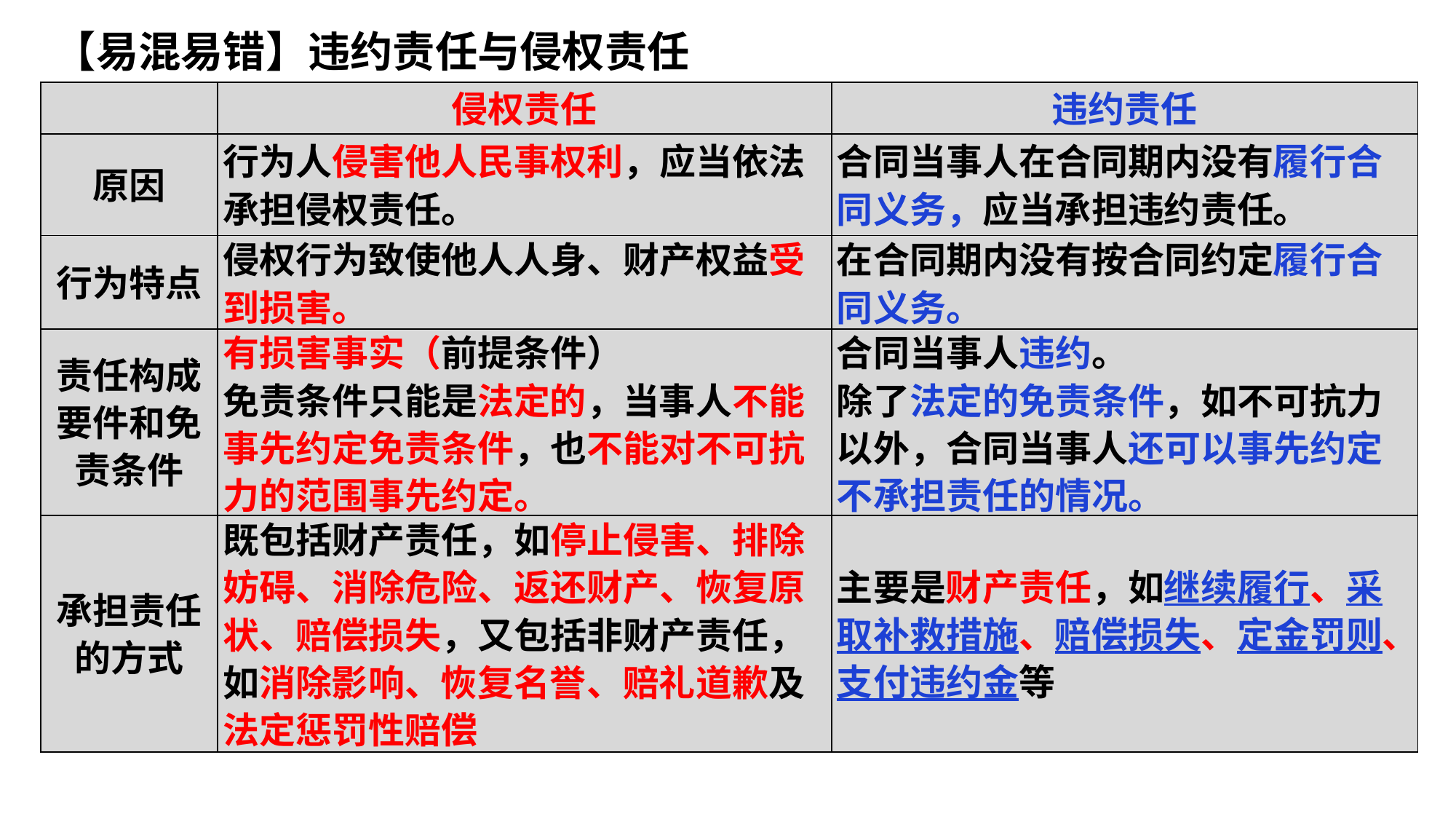

【易混易错】违约责任与侵权责任
|  | 侵权责任 | 违约责任 |
| --- | --- | --- |
| 原因 | 行为人侵害他人民事权利，应当依法承担侵权责任。 | 合同当事人在合同期内没有履行合同义务，应当承担违约责任。 |
| 行为特点 | 侵权行为致使他人人身、财产权益受到损害。 | 在合同期内没有按合同约定履行合同义务。 |
| 责任构成要件和免责条件 | 有损害事实（前提条件） 免责条件只能是法定的，当事人不能事先约定免责条件，也不能对不可抗力的范围事先约定。 | 合同当事人违约。 除了法定的免责条件，如不可抗力以外，合同当事人还可以事先约定不承担责任的情况。 |
| 承担责任的方式 | 既包括财产责任，如停止侵害、排除妨碍、消除危险、返还财产、恢复原状、赔偿损失，又包括非财产责任，如消除影响、恢复名誉、赔礼道歉及法定惩罚性赔偿 | 主要是财产责任，如继续履行、采取补救措施、赔偿损失、定金罚则、支付违约金等 |